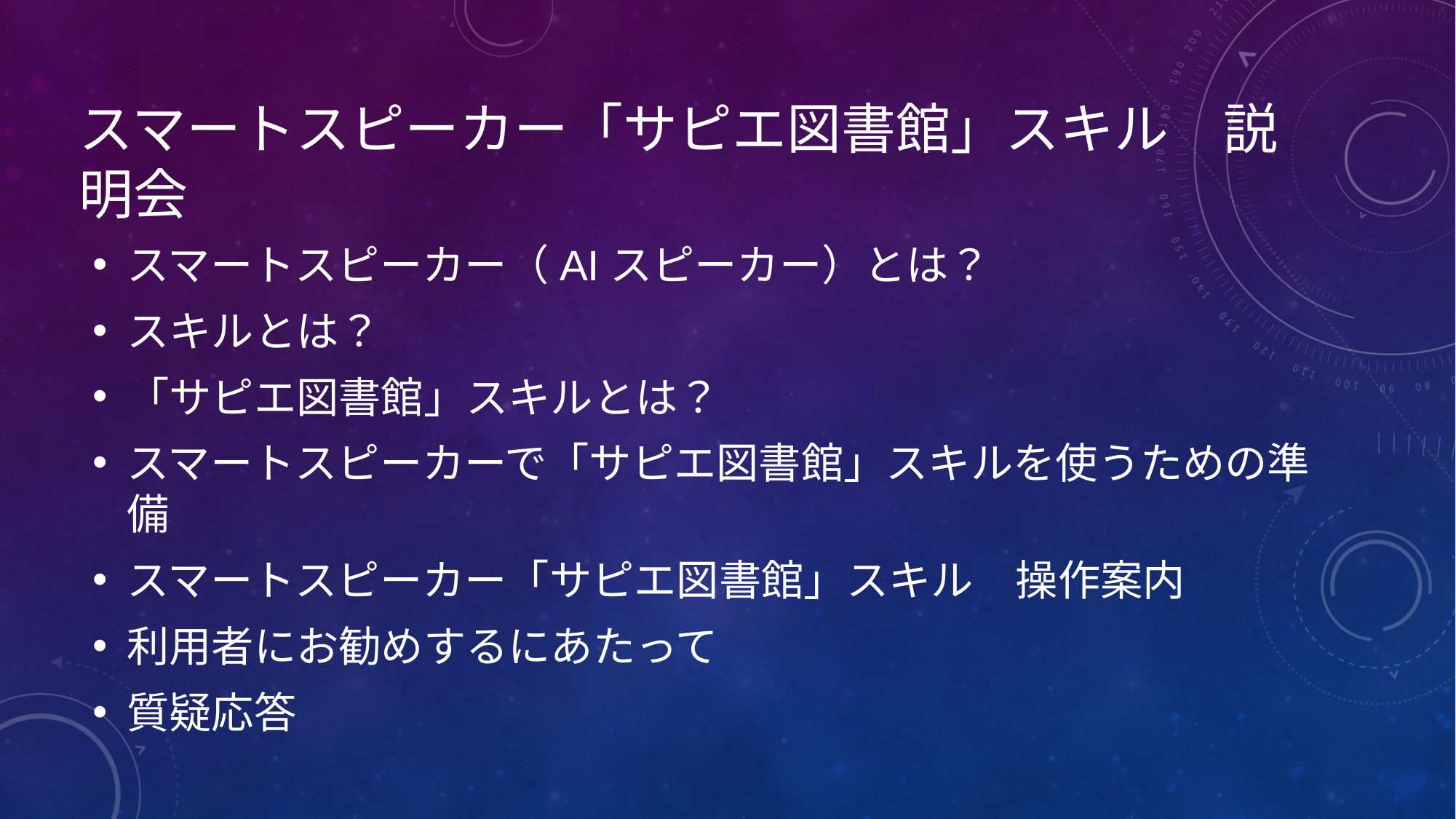

# スマートスピーカー「サピエ図書館」スキル　説明会
スマートスピーカー（AIスピーカー）とは？
スキルとは？
「サピエ図書館」スキルとは？
スマートスピーカーで「サピエ図書館」スキルを使うための準備
スマートスピーカー「サピエ図書館」スキル　操作案内
利用者にお勧めするにあたって
質疑応答